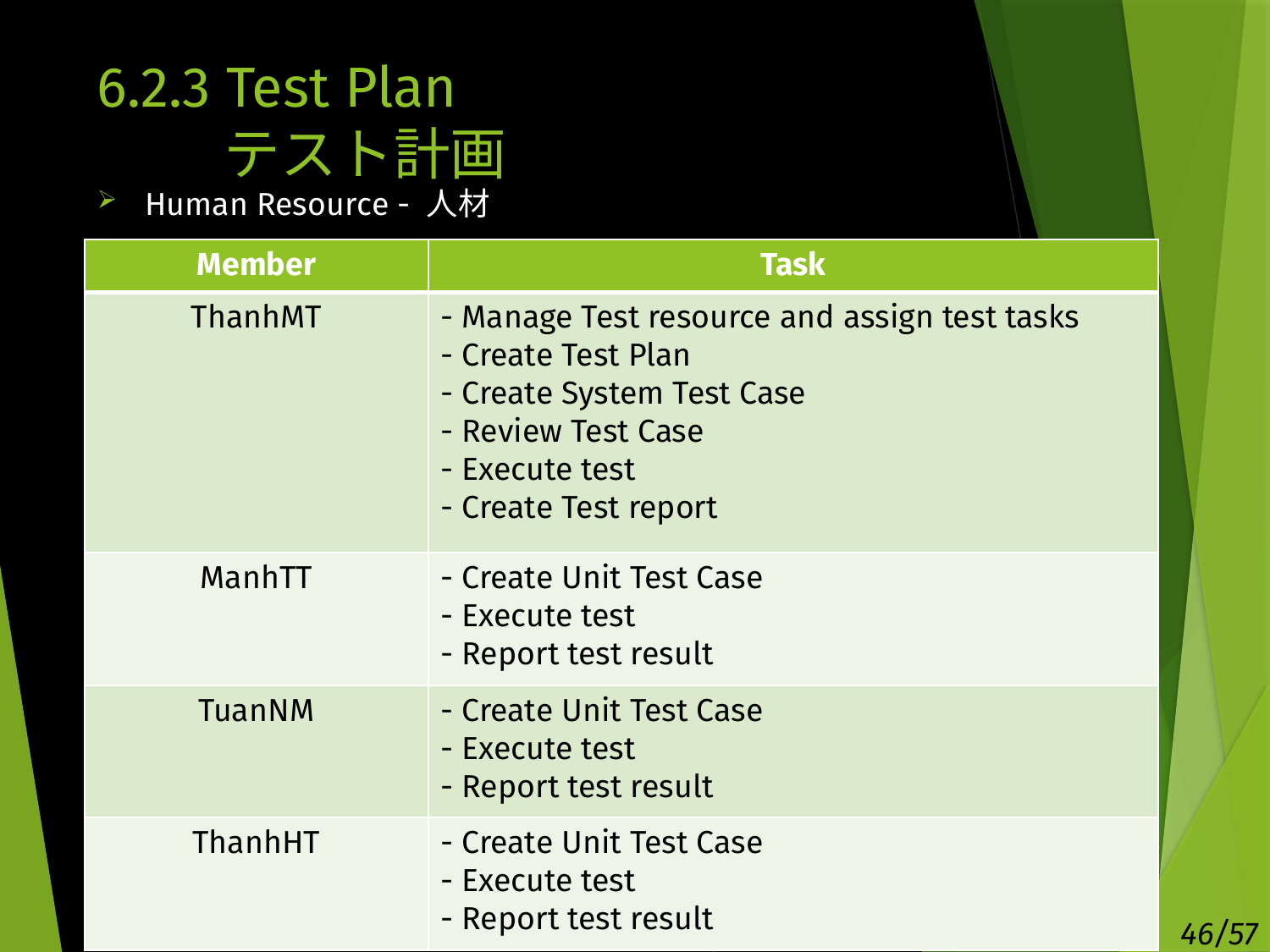

# 6.2.3 Test Plan テスト計画
Human Resource - 人材

| Member | Task |
| --- | --- |
| ThanhMT | - Manage Test resource and assign test tasks - Create Test Plan - Create System Test Case - Review Test Case - Execute test - Create Test report |
| ManhTT | - Create Unit Test Case - Execute test - Report test result |
| TuanNM | - Create Unit Test Case - Execute test - Report test result |
| ThanhHT | - Create Unit Test Case - Execute test - Report test result |
46/57